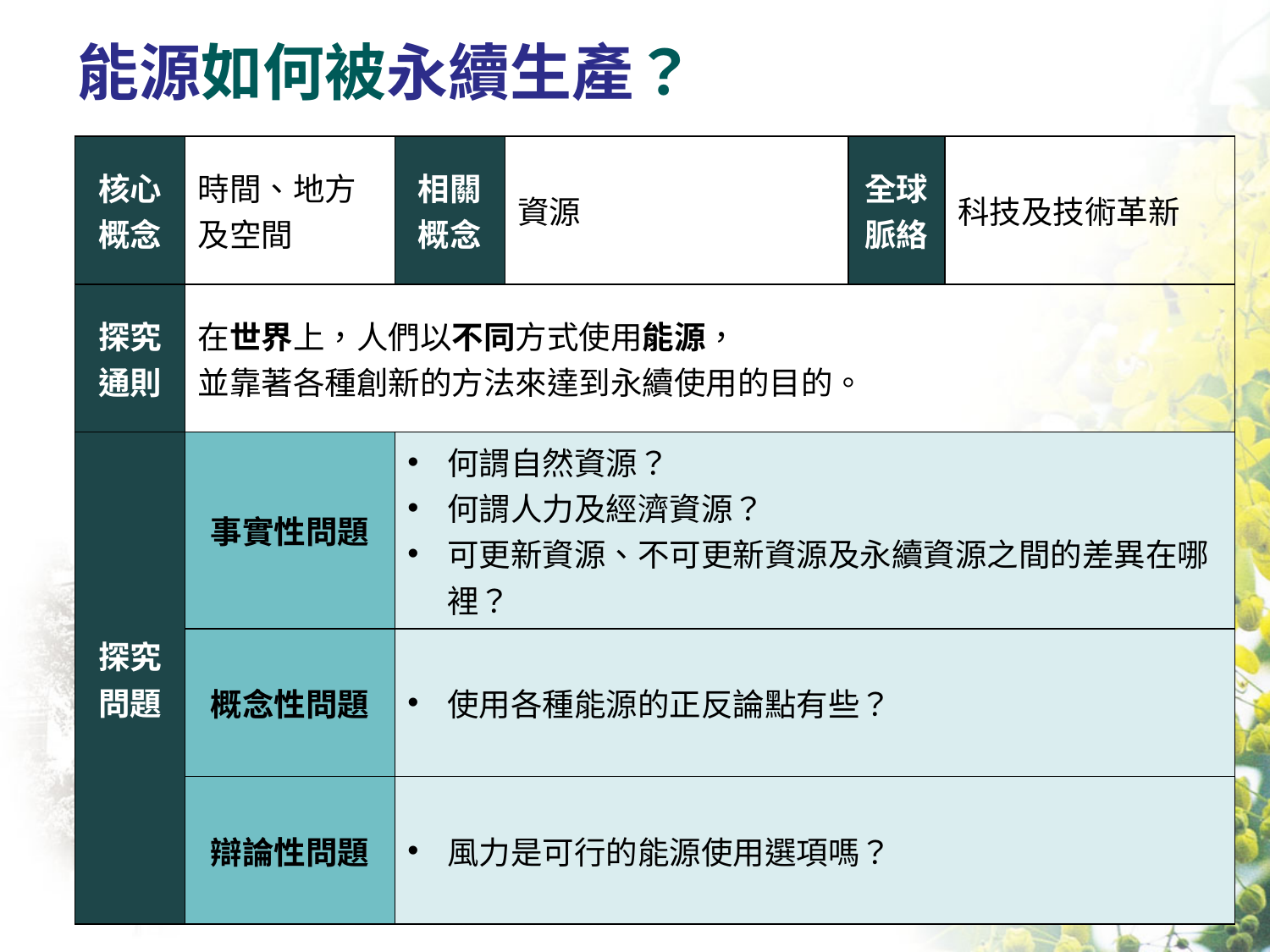

# 能源如何被永續生產？
| 核心概念 | 時間、地方及空間 | 相關概念 | 資源 | 全球脈絡 | 科技及技術革新 |
| --- | --- | --- | --- | --- | --- |
| 探究通則 | 在世界上，人們以不同方式使用能源， 並靠著各種創新的方法來達到永續使用的目的。 |  |  |  |  |
| 探究問題 | 事實性問題 | 何謂自然資源？ 何謂人力及經濟資源？ 可更新資源、不可更新資源及永續資源之間的差異在哪裡？ |  |  |  |
|  | 概念性問題 | 使用各種能源的正反論點有些？ |  |  |  |
|  | 辯論性問題 | 風力是可行的能源使用選項嗎？ |  |  |  |